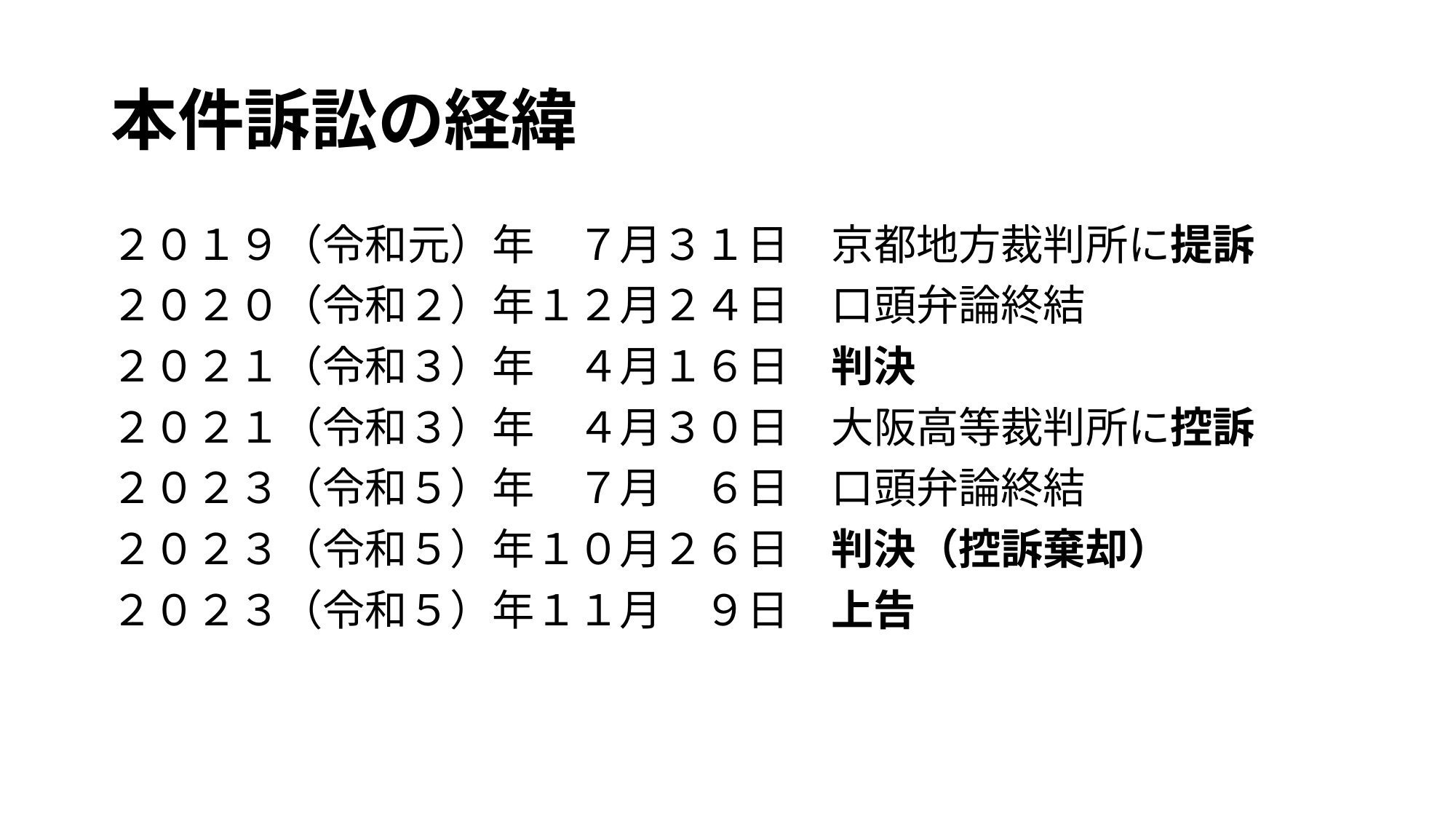

# 本件訴訟の経緯
２０１９（令和元）年　７月３１日　京都地方裁判所に提訴
２０２０（令和２）年１２月２４日　口頭弁論終結
２０２１（令和３）年　４月１６日　判決
２０２１（令和３）年　４月３０日　大阪高等裁判所に控訴
２０２３（令和５）年　７月　６日　口頭弁論終結
２０２３（令和５）年１０月２６日　判決（控訴棄却）
２０２３（令和５）年１１月　９日　上告